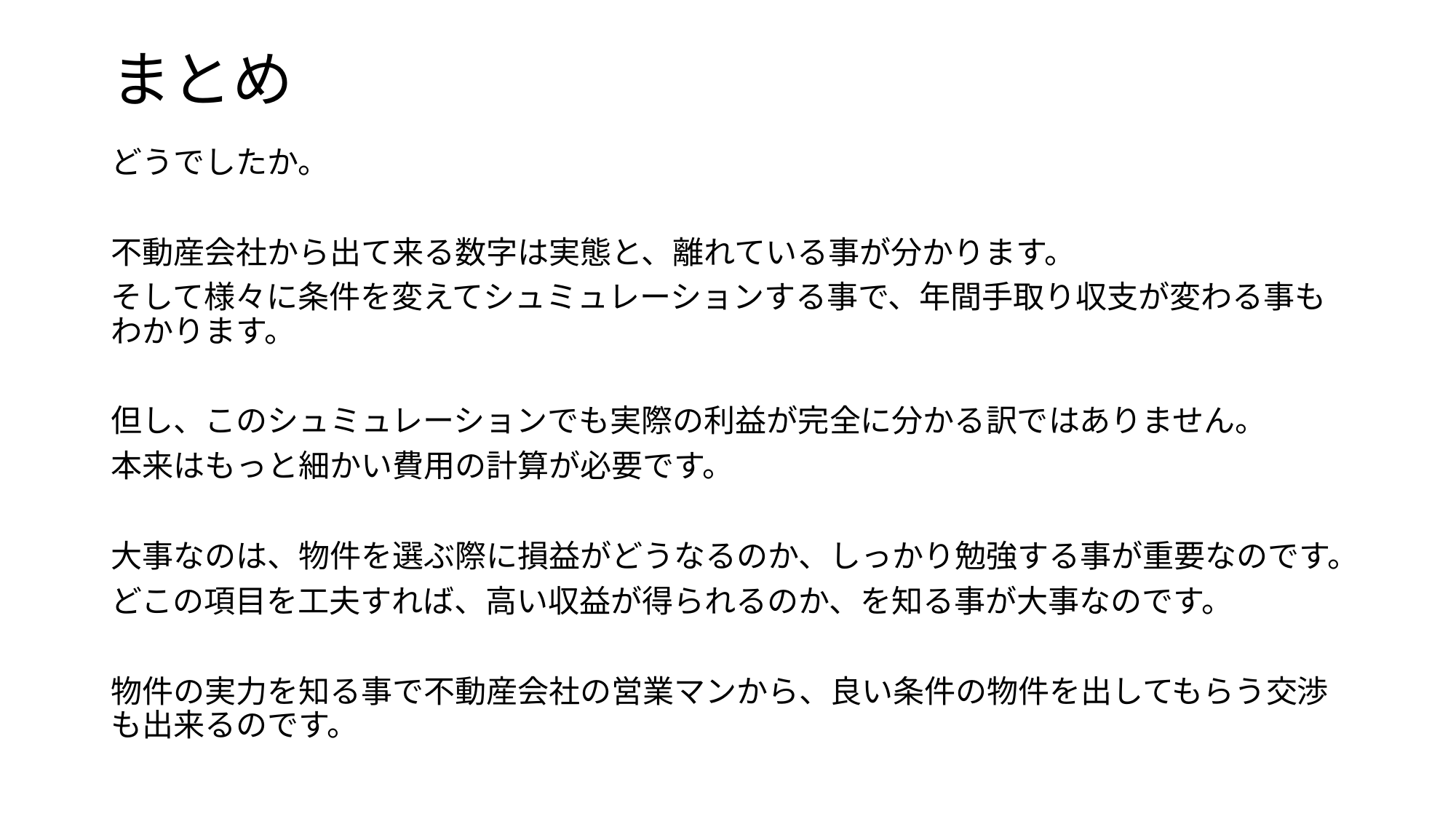

# まとめ
どうでしたか。

不動産会社から出て来る数字は実態と、離れている事が分かります。
そして様々に条件を変えてシュミュレーションする事で、年間手取り収支が変わる事もわかります。

但し、このシュミュレーションでも実際の利益が完全に分かる訳ではありません。
本来はもっと細かい費用の計算が必要です。

大事なのは、物件を選ぶ際に損益がどうなるのか、しっかり勉強する事が重要なのです。
どこの項目を工夫すれば、高い収益が得られるのか、を知る事が大事なのです。

物件の実力を知る事で不動産会社の営業マンから、良い条件の物件を出してもらう交渉も出来るのです。